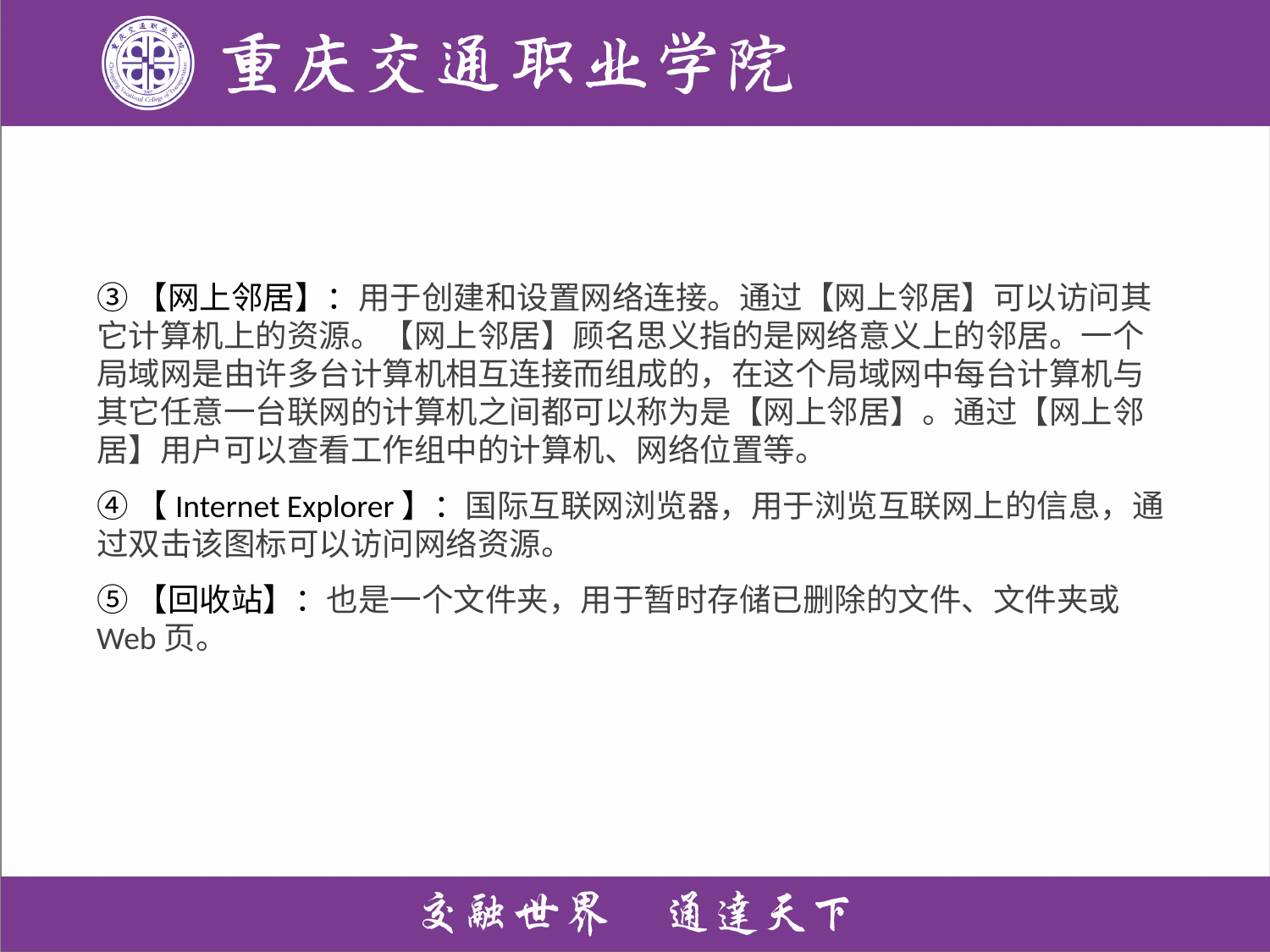

③【网上邻居】：用于创建和设置网络连接。通过【网上邻居】可以访问其它计算机上的资源。【网上邻居】顾名思义指的是网络意义上的邻居。一个局域网是由许多台计算机相互连接而组成的，在这个局域网中每台计算机与其它任意一台联网的计算机之间都可以称为是【网上邻居】。通过【网上邻居】用户可以查看工作组中的计算机、网络位置等。
④【Internet Explorer】：国际互联网浏览器，用于浏览互联网上的信息，通过双击该图标可以访问网络资源。
⑤【回收站】：也是一个文件夹，用于暂时存储已删除的文件、文件夹或Web页。